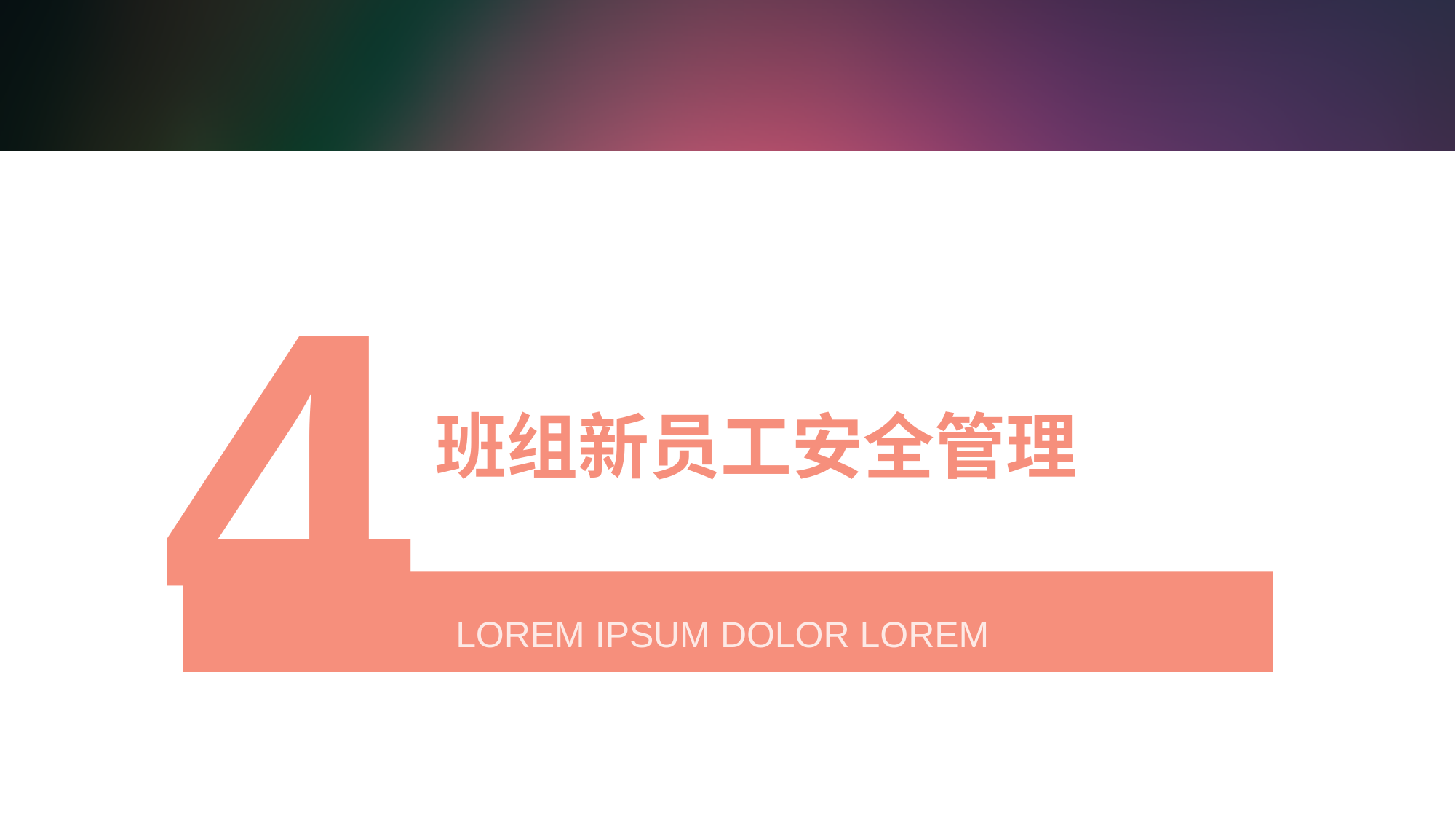

4
# 班组新员工安全管理
LOREM IPSUM DOLOR LOREM